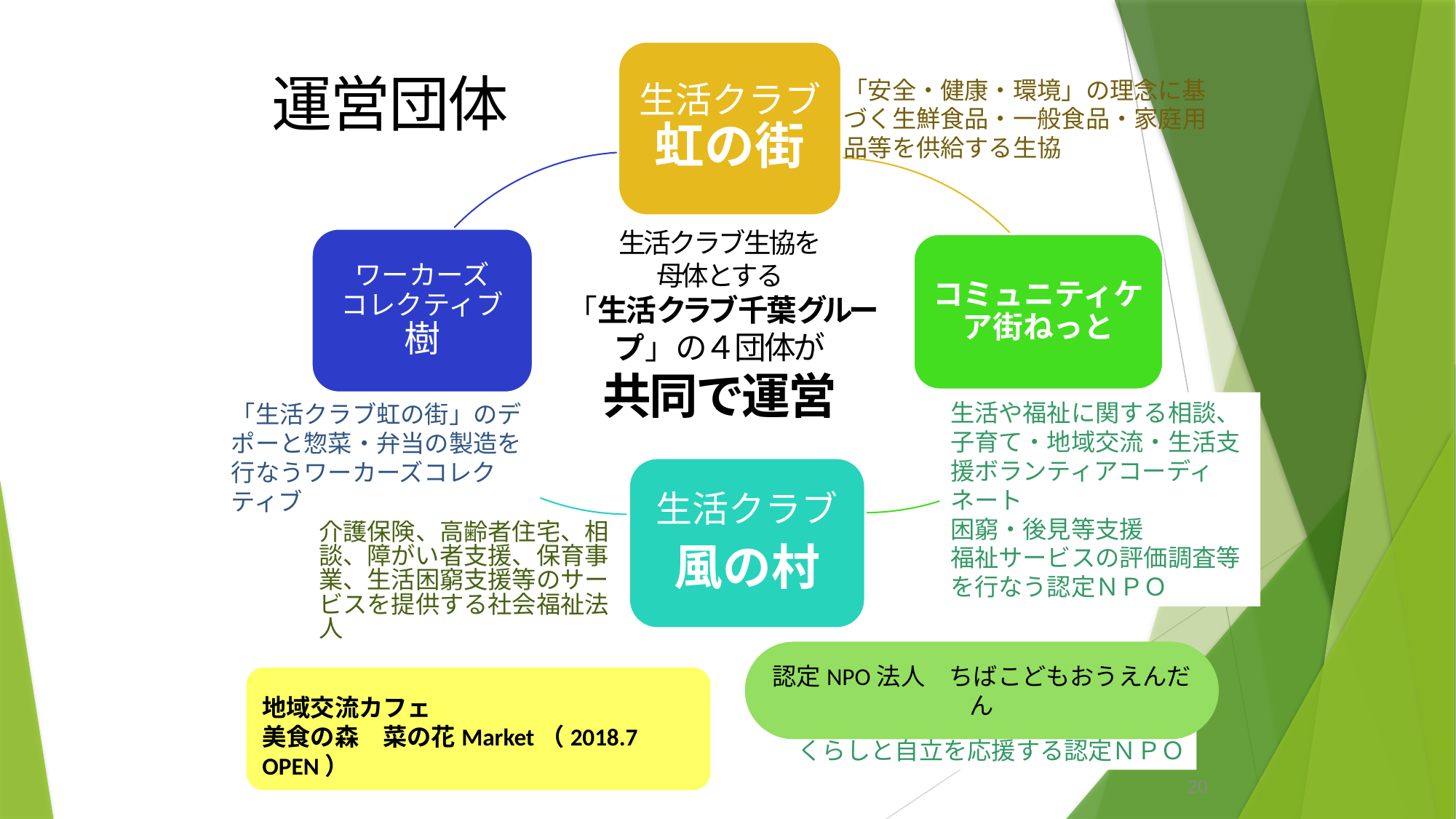

生活クラブ虹の街

ワーカーズ
コレクティブ
樹
コミュニティケア街ねっと
生活クラブ
風の村
運営団体
「安全・健康・環境」の理念に基づく生鮮食品・一般食品・家庭用品等を供給する生協
生活クラブ生協を
母体とする
「生活クラブ千葉グループ」の４団体が
共同で運営

生活や福祉に関する相談、子育て・地域交流・生活支援ボランティアコーディネート
困窮・後見等支援
福祉サービスの評価調査等
を行なう認定ＮＰＯ
「生活クラブ虹の街」のデポーと惣菜・弁当の製造を行なうワーカーズコレクティブ
介護保険、高齢者住宅、相談、障がい者支援、保育事業、生活困窮支援等のサービスを提供する社会福祉法人
認定NPO法人　ちばこどもおうえんだん
地域交流カフェ
美食の森　菜の花Market（2018.7 OPEN）
社会的養護下の子どもたちの
くらしと自立を応援する認定ＮＰＯ
20